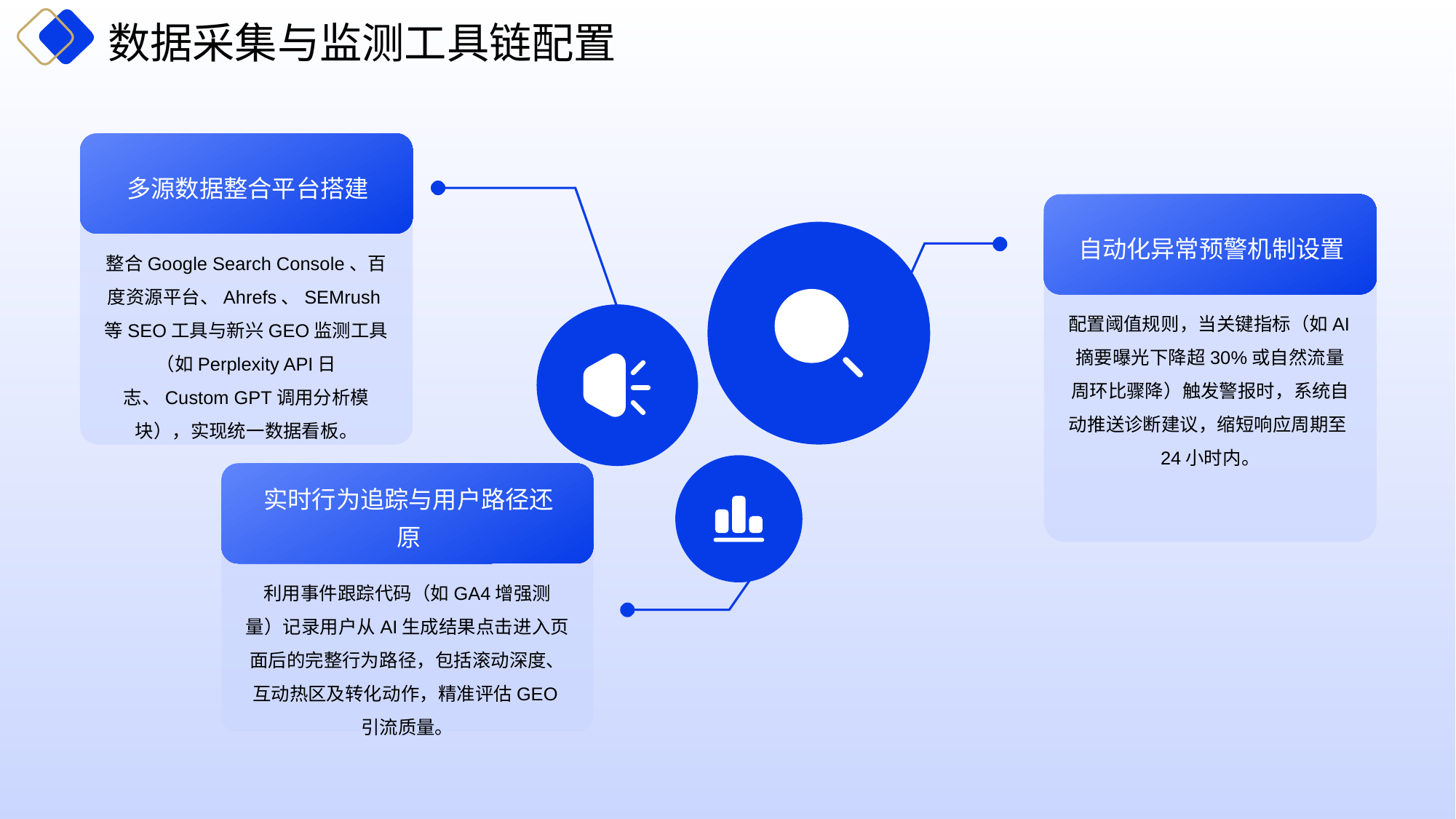

数据采集与监测工具链配置

多源数据整合平台搭建

自动化异常预警机制设置

整合Google Search Console、百度资源平台、Ahrefs、SEMrush等SEO工具与新兴GEO监测工具（如Perplexity API日志、Custom GPT调用分析模块），实现统一数据看板。

配置阈值规则，当关键指标（如AI摘要曝光下降超30%或自然流量周环比骤降）触发警报时，系统自动推送诊断建议，缩短响应周期至24小时内。

实时行为追踪与用户路径还原

利用事件跟踪代码（如GA4增强测量）记录用户从AI生成结果点击进入页面后的完整行为路径，包括滚动深度、互动热区及转化动作，精准评估GEO引流质量。